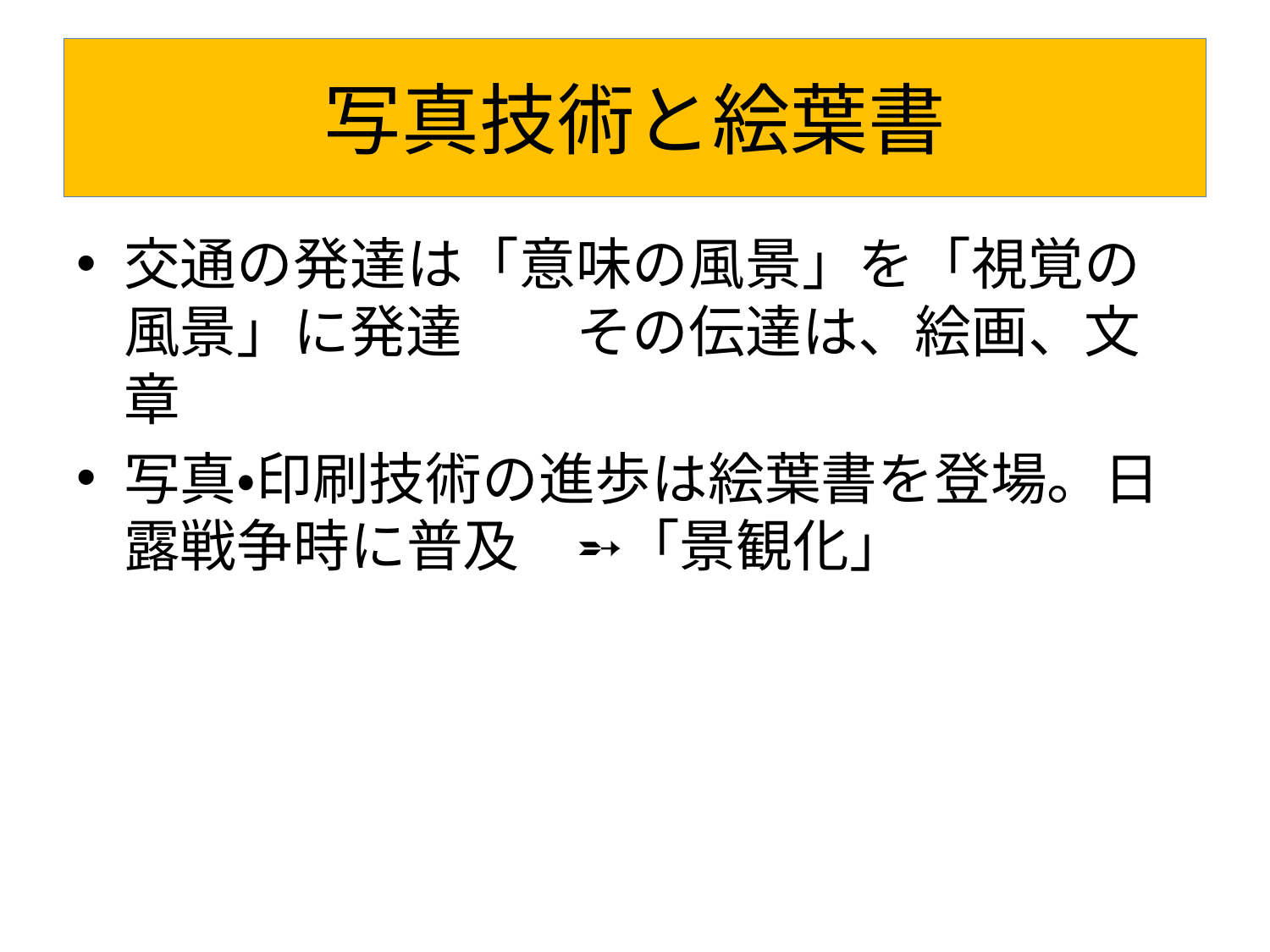

# 写真技術と絵葉書
交通の発達は「意味の風景」を「視覚の風景」に発達　　その伝達は、絵画、文章
写真・印刷技術の進歩は絵葉書を登場。日露戦争時に普及　➵「景観化」